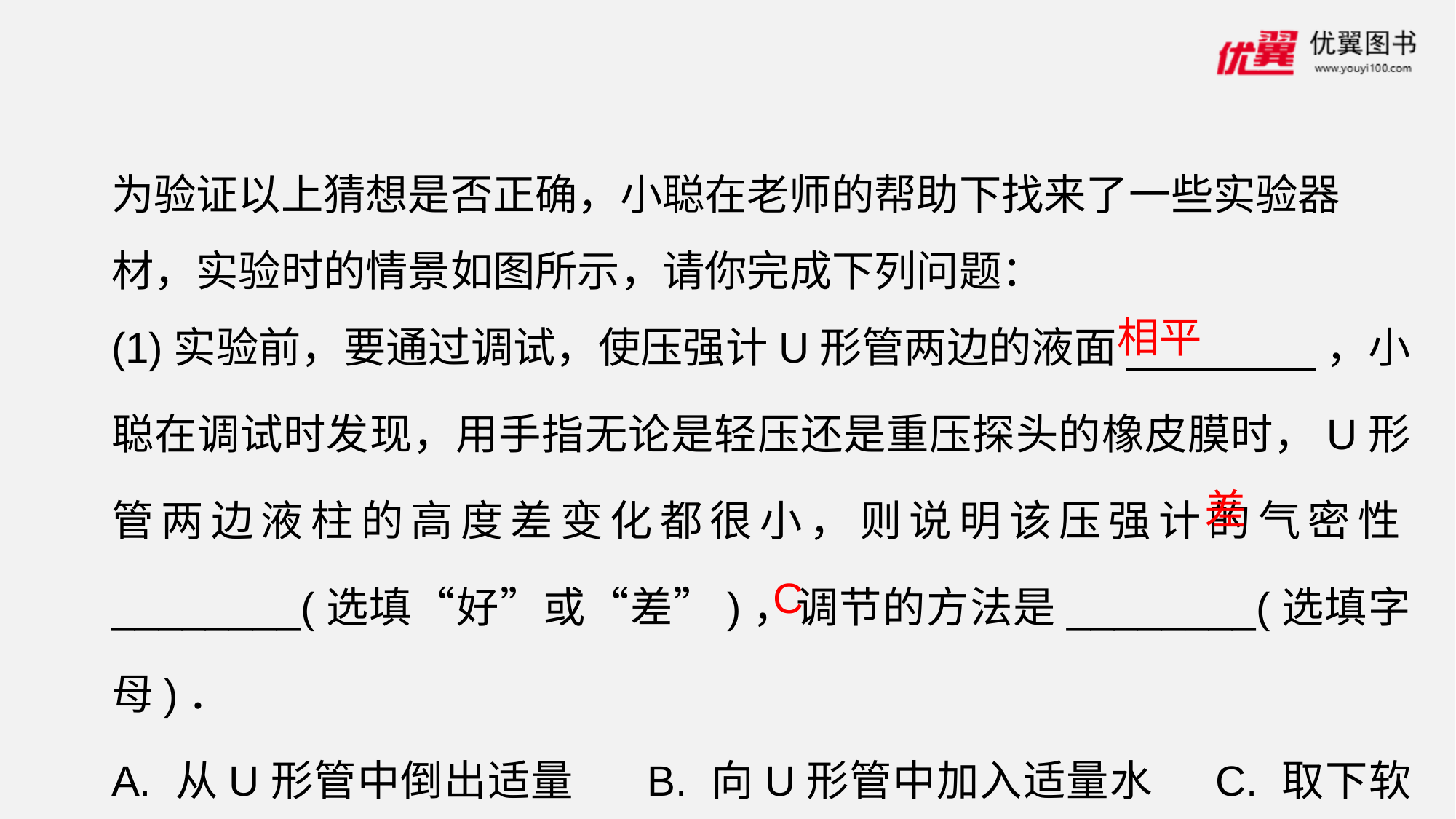

为验证以上猜想是否正确，小聪在老师的帮助下找来了一些实验器材，实验时的情景如图所示，请你完成下列问题：
(1)实验前，要通过调试，使压强计U形管两边的液面________，小聪在调试时发现，用手指无论是轻压还是重压探头的橡皮膜时，U形管两边液柱的高度差变化都很小，则说明该压强计的气密性________(选填“好”或“差”)，调节的方法是________(选填字母)．
A. 从U形管中倒出适量      B. 向U形管中加入适量水     C. 取下软管重新安装
相平
差
C